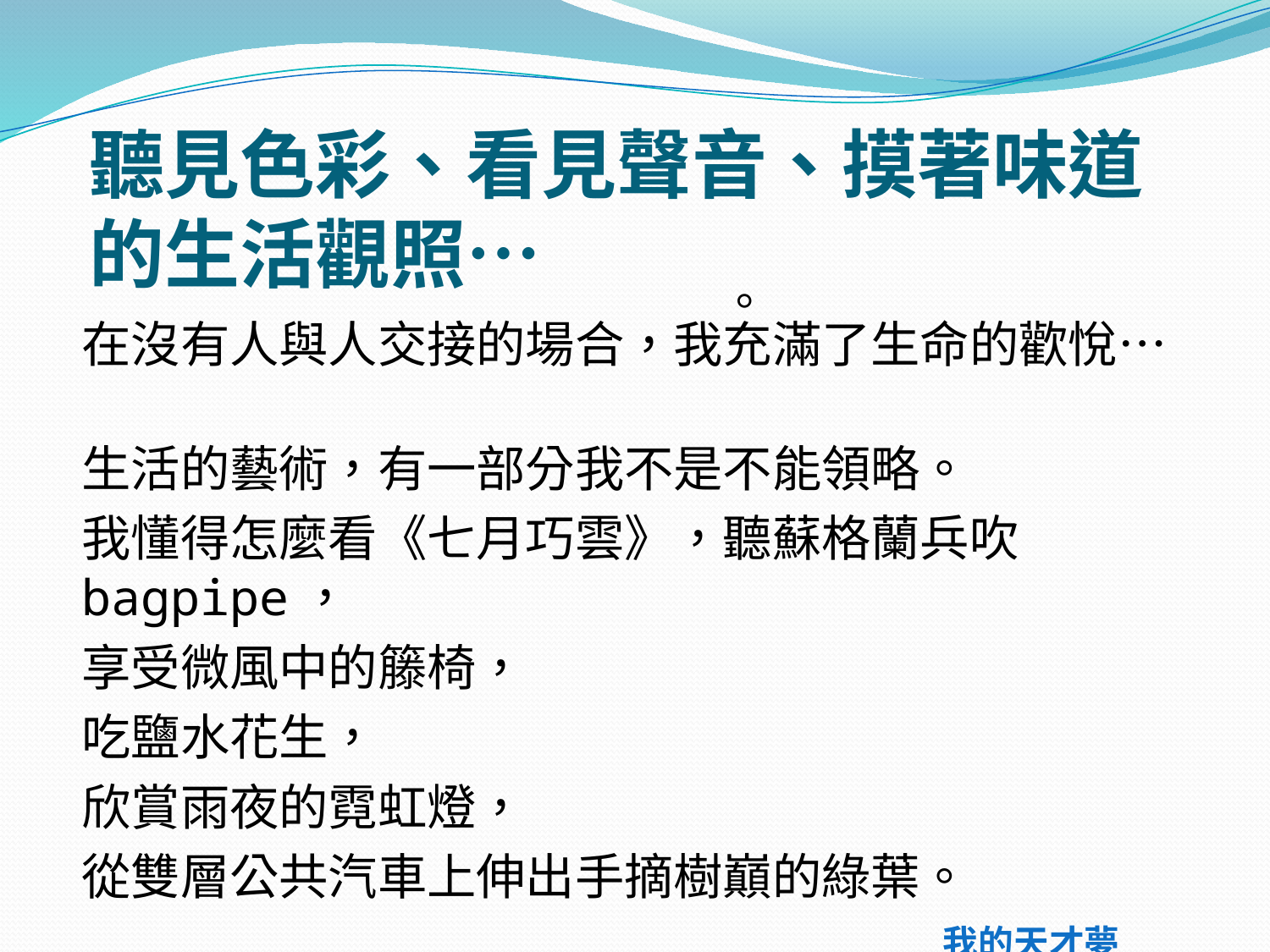

# 聽見色彩、看見聲音、摸著味道的生活觀照…
。

在沒有人與人交接的場合，我充滿了生命的歡悅…

生活的藝術，有一部分我不是不能領略。
我懂得怎麼看《七月巧雲》，聽蘇格蘭兵吹bagpipe，
享受微風中的籐椅，
吃鹽水花生，
欣賞雨夜的霓虹燈，
從雙層公共汽車上伸出手摘樹巔的綠葉。
                                                                                                          我的天才夢